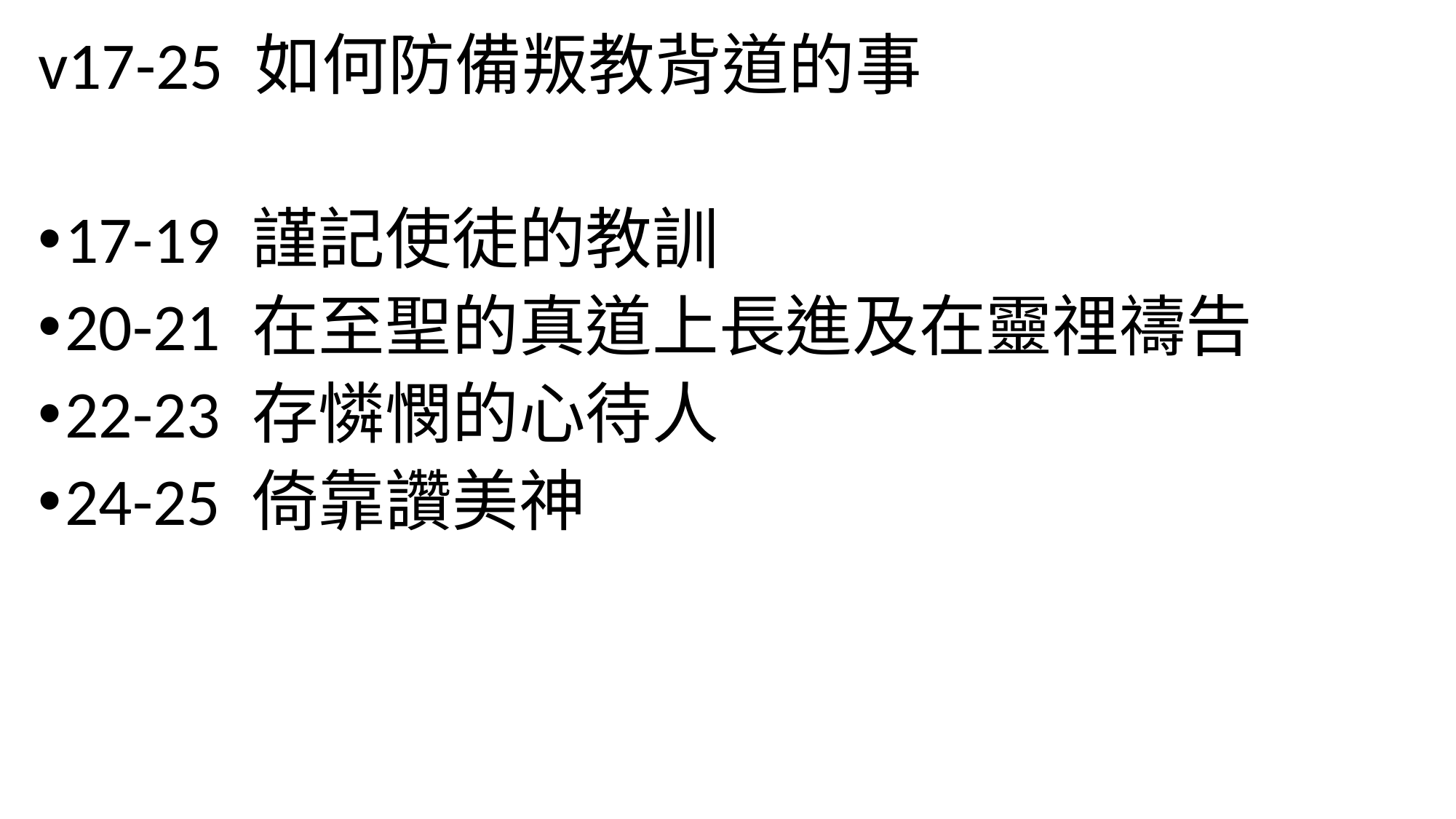

v17-25 如何防備叛教背道的事

17-19 謹記使徒的教訓
20-21 在至聖的真道上長進及在靈𥚃禱告
22-23 存憐憫的心待人
24-25 倚靠讚美神